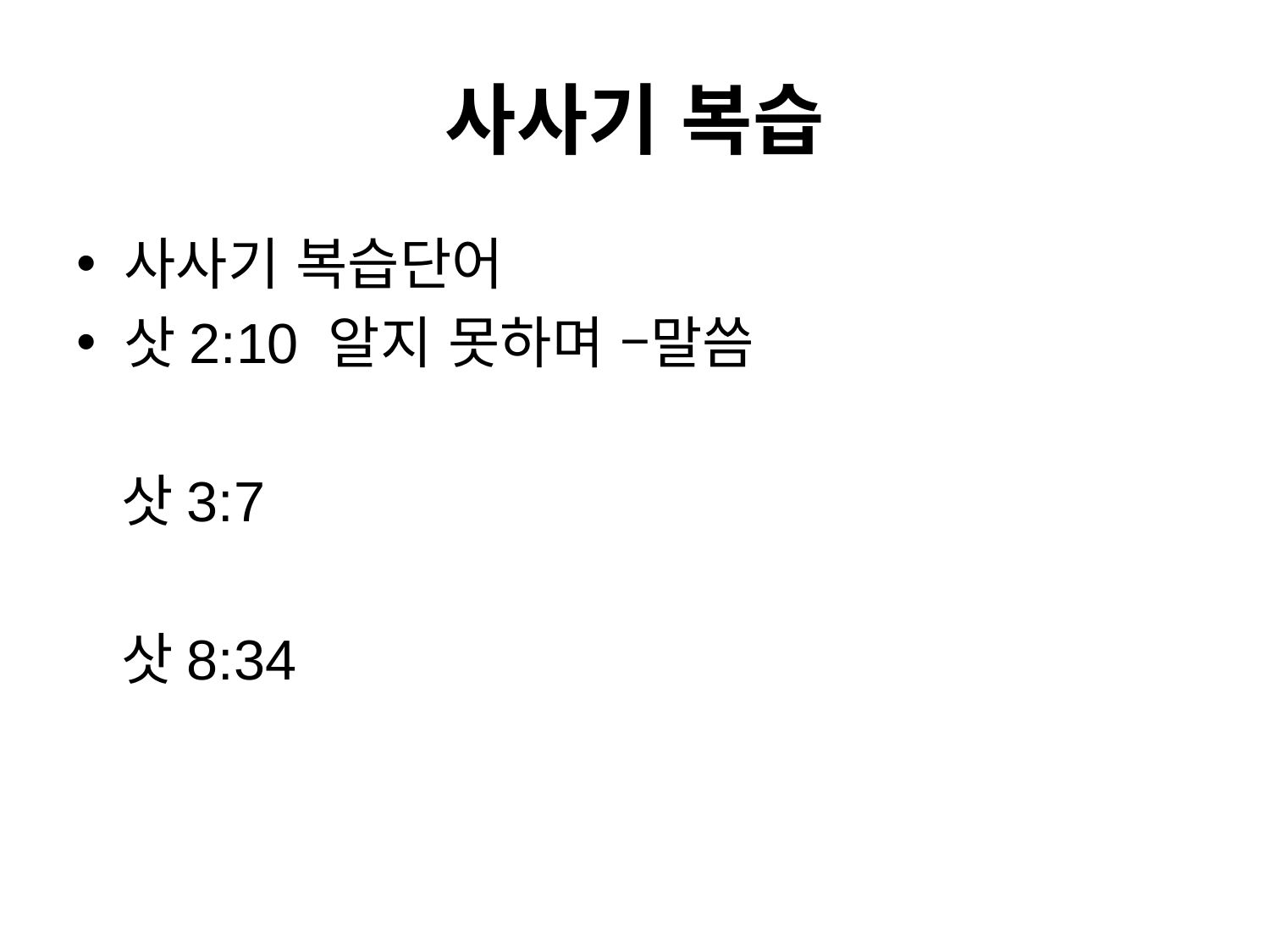

# 사사기 복습
사사기 복습단어
삿2:10 알지 못하며 –말씀

  삿3:7

  삿8:34